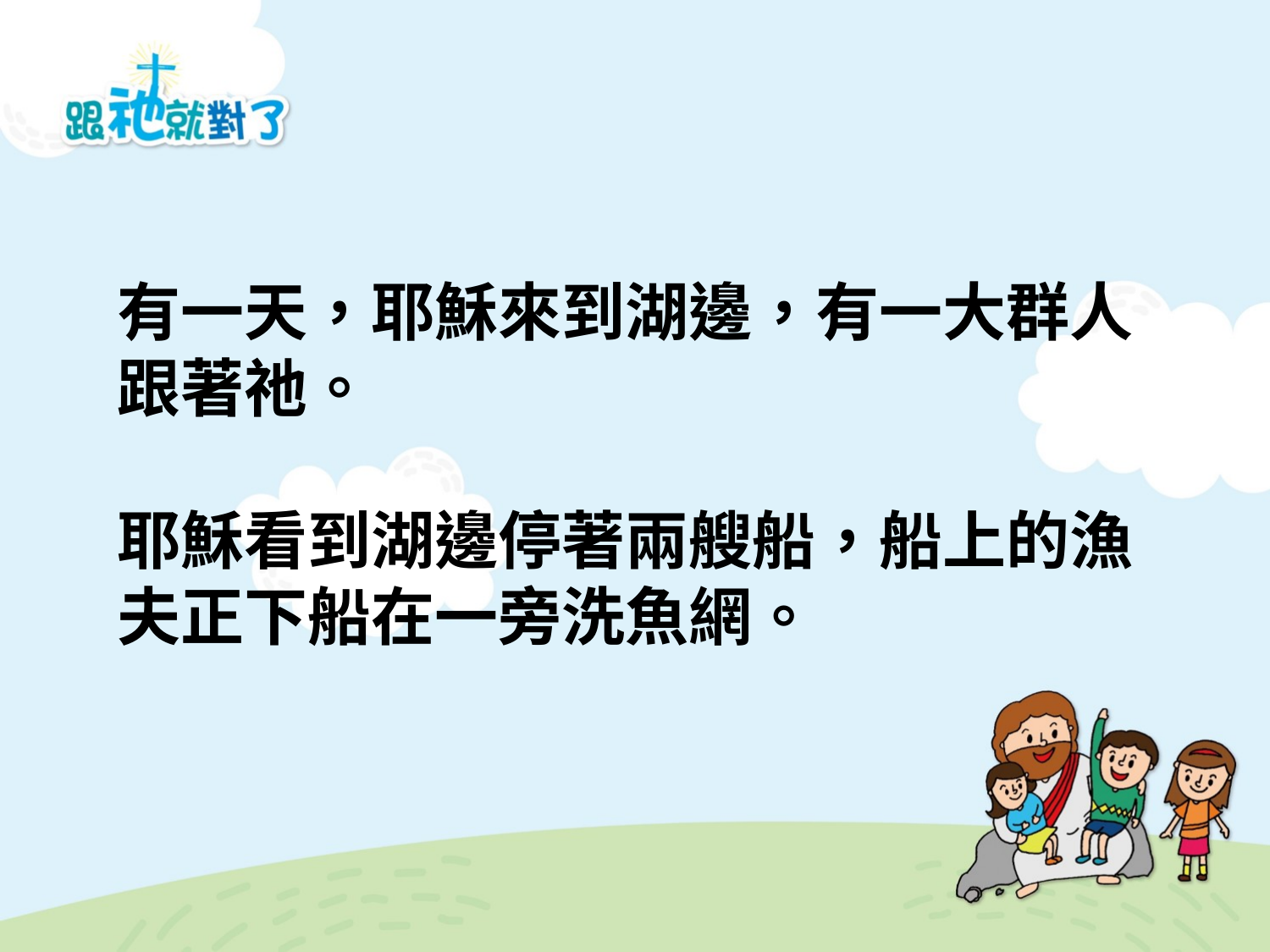

有一天，耶穌來到湖邊，有一大群人跟著祂。

耶穌看到湖邊停著兩艘船，船上的漁夫正下船在一旁洗魚網。